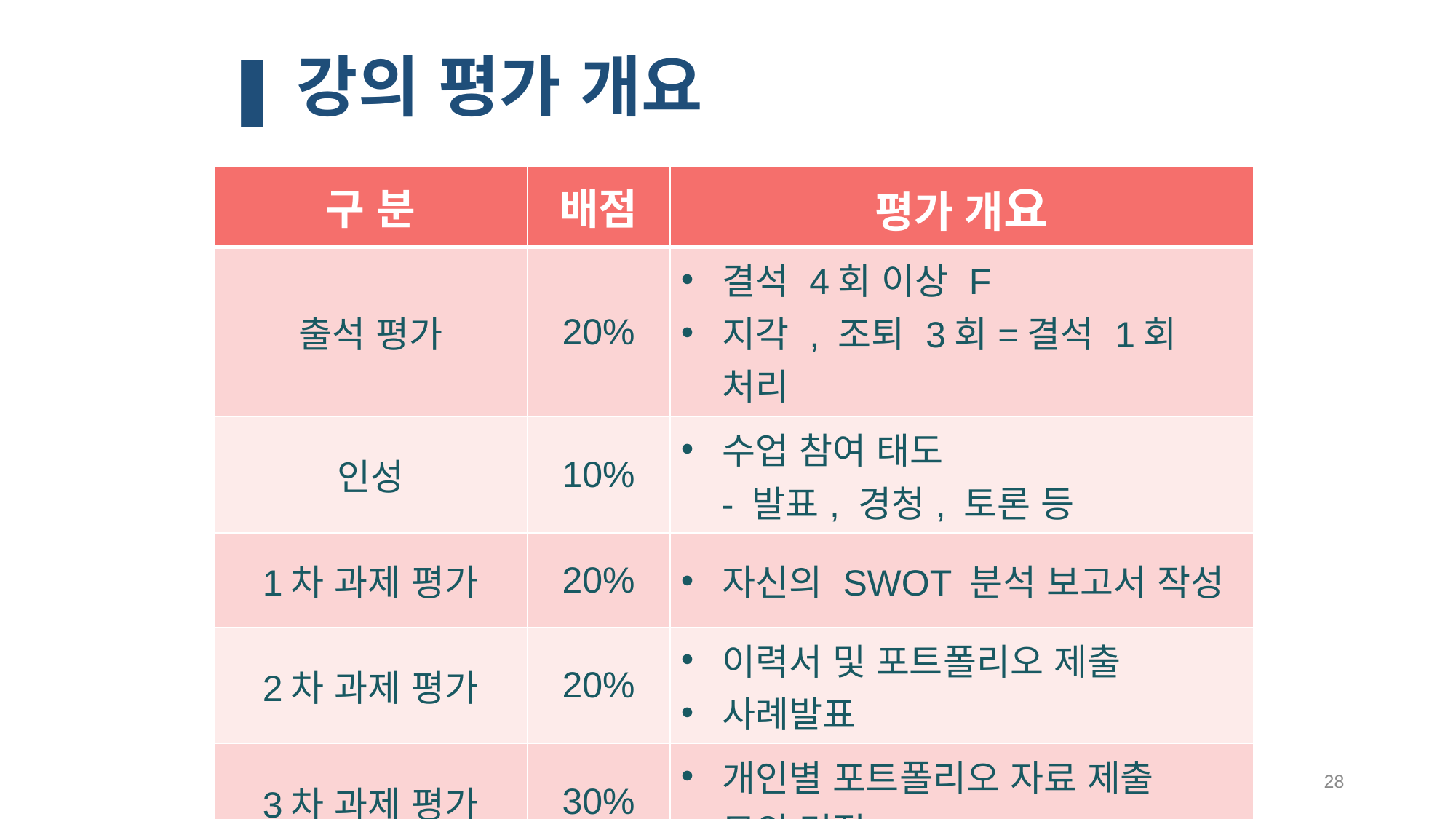

# ❚강의 평가 개요
| 구 분 | 배점 | 평가 개요 |
| --- | --- | --- |
| 출석 평가 | 20% | 결석 4회 이상 F 지각 , 조퇴 3회=결석 1회 처리 |
| 인성 | 10% | 수업 참여 태도 - 발표, 경청, 토론 등 |
| 1차 과제 평가 | 20% | 자신의 SWOT 분석 보고서 작성 |
| 2차 과제 평가 | 20% | 이력서 및 포트폴리오 제출 사례발표 |
| 3차 과제 평가 | 30% | 개인별 포트폴리오 자료 제출 모의 면접 |
28